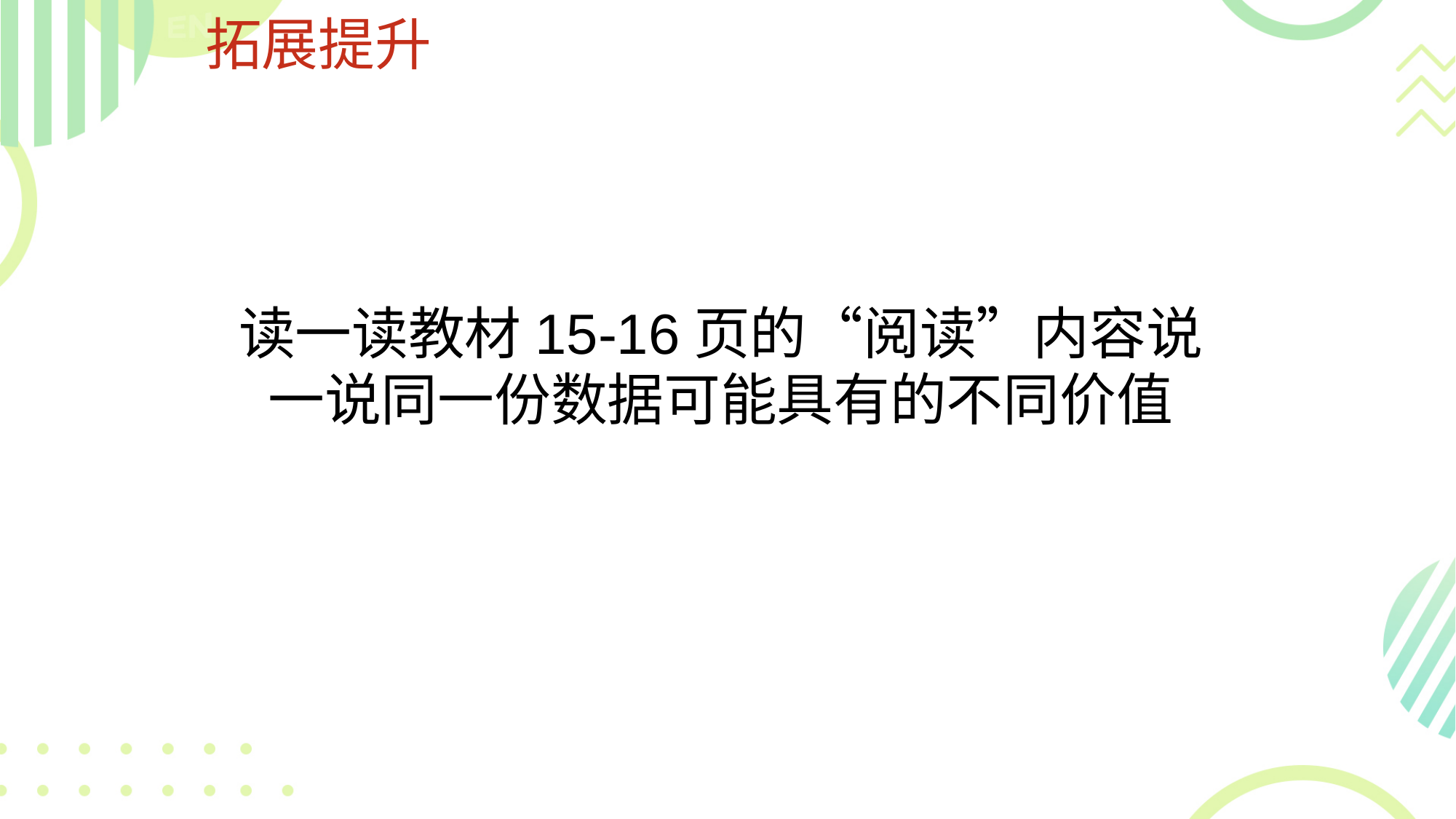

拓展提升

读一读教材15-16页的“阅读”内容说一说同一份数据可能具有的不同价值